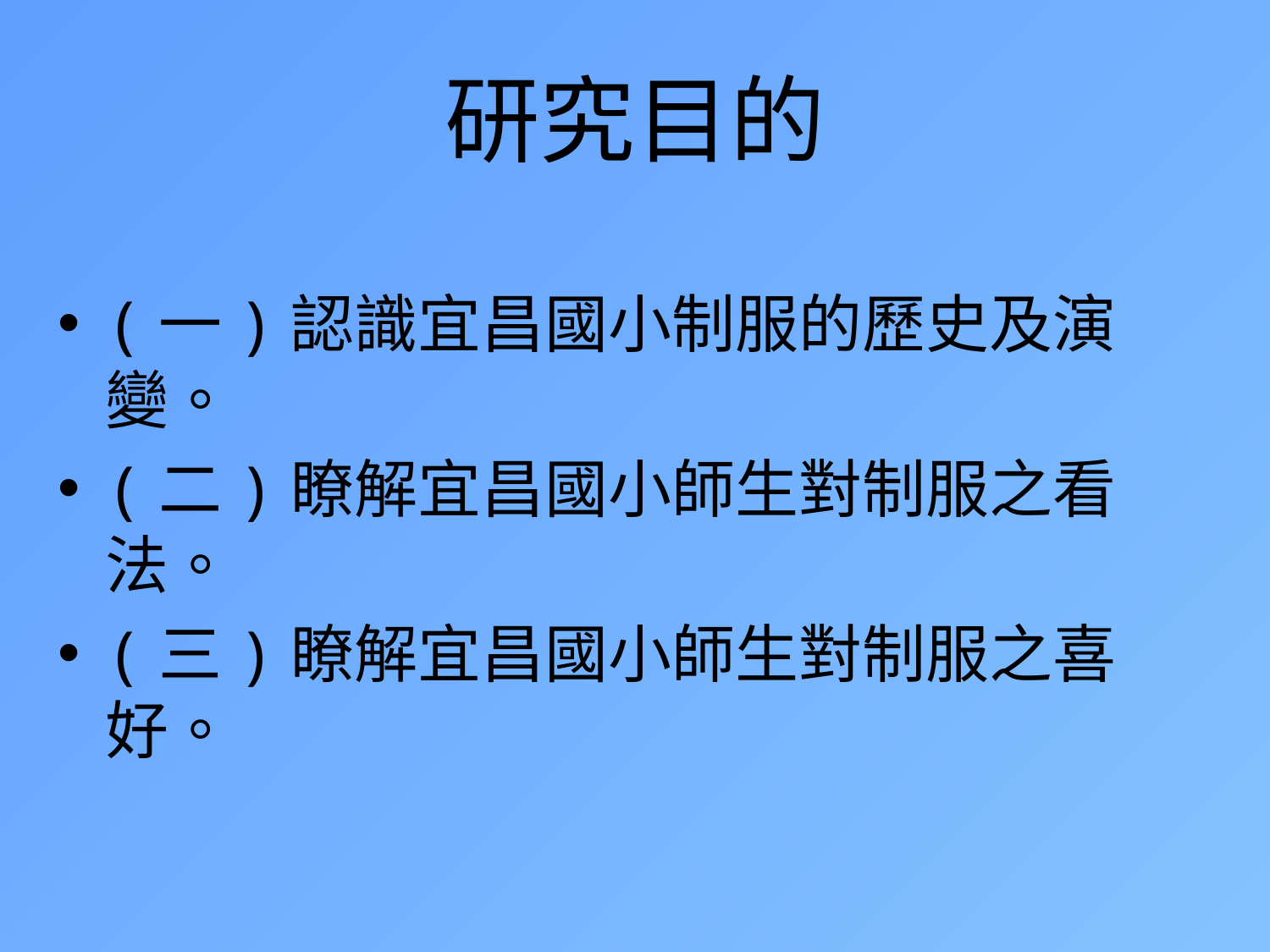

# 研究目的
(一)認識宜昌國小制服的歷史及演變。
(二)瞭解宜昌國小師生對制服之看法。
(三)瞭解宜昌國小師生對制服之喜好。